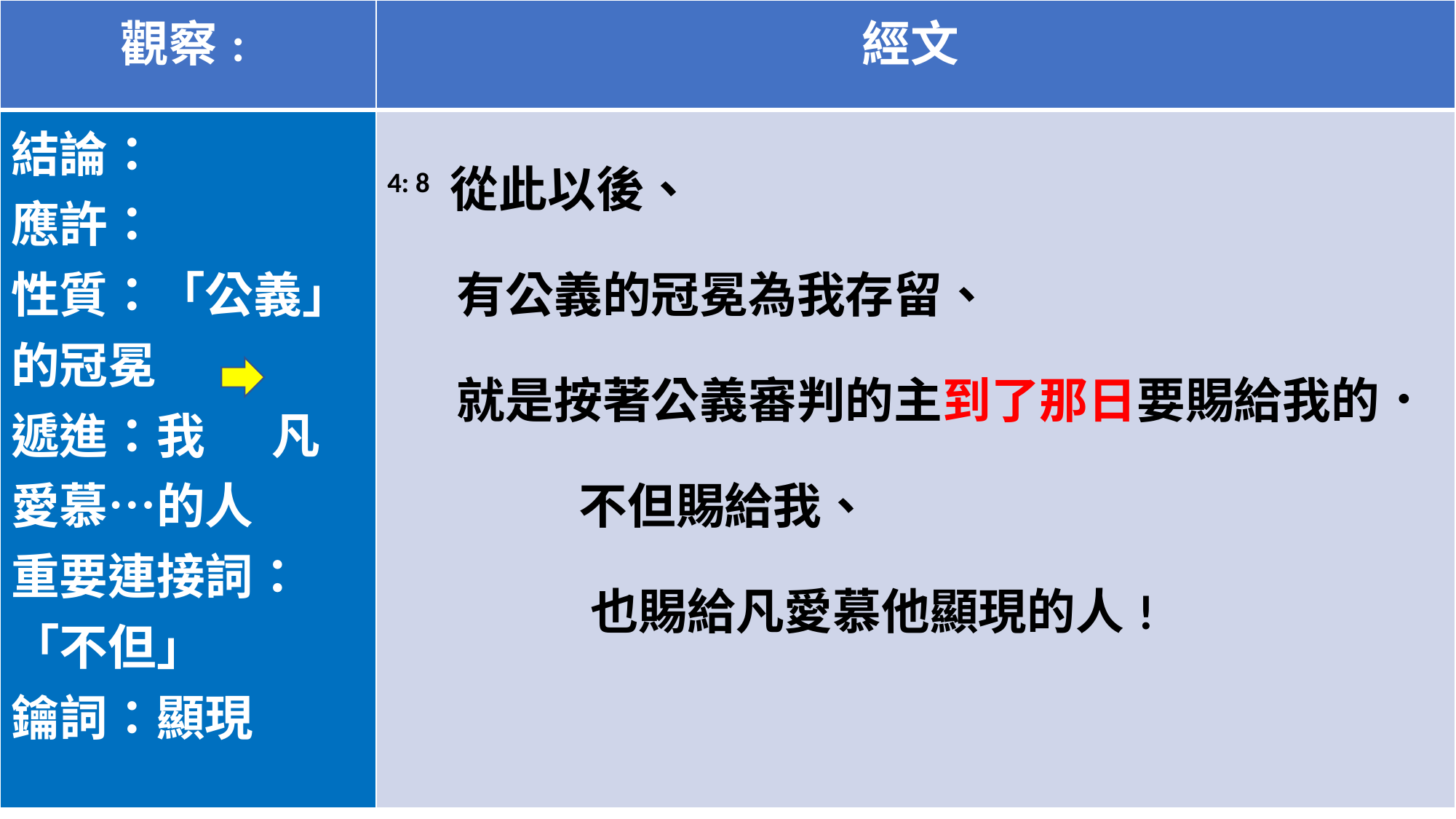

| 觀察: | 經文 |
| --- | --- |
| 結論： 應許： 性質：「公義」的冠冕 遞進：我 凡愛慕…的人 重要連接詞：「不但」 鑰詞：顯現 | 4: 8 從此以後、 有公義的冠冕為我存留、 就是按著公義審判的主到了那日要賜給我的． 不但賜給我、 也賜給凡愛慕他顯現的人! |
#